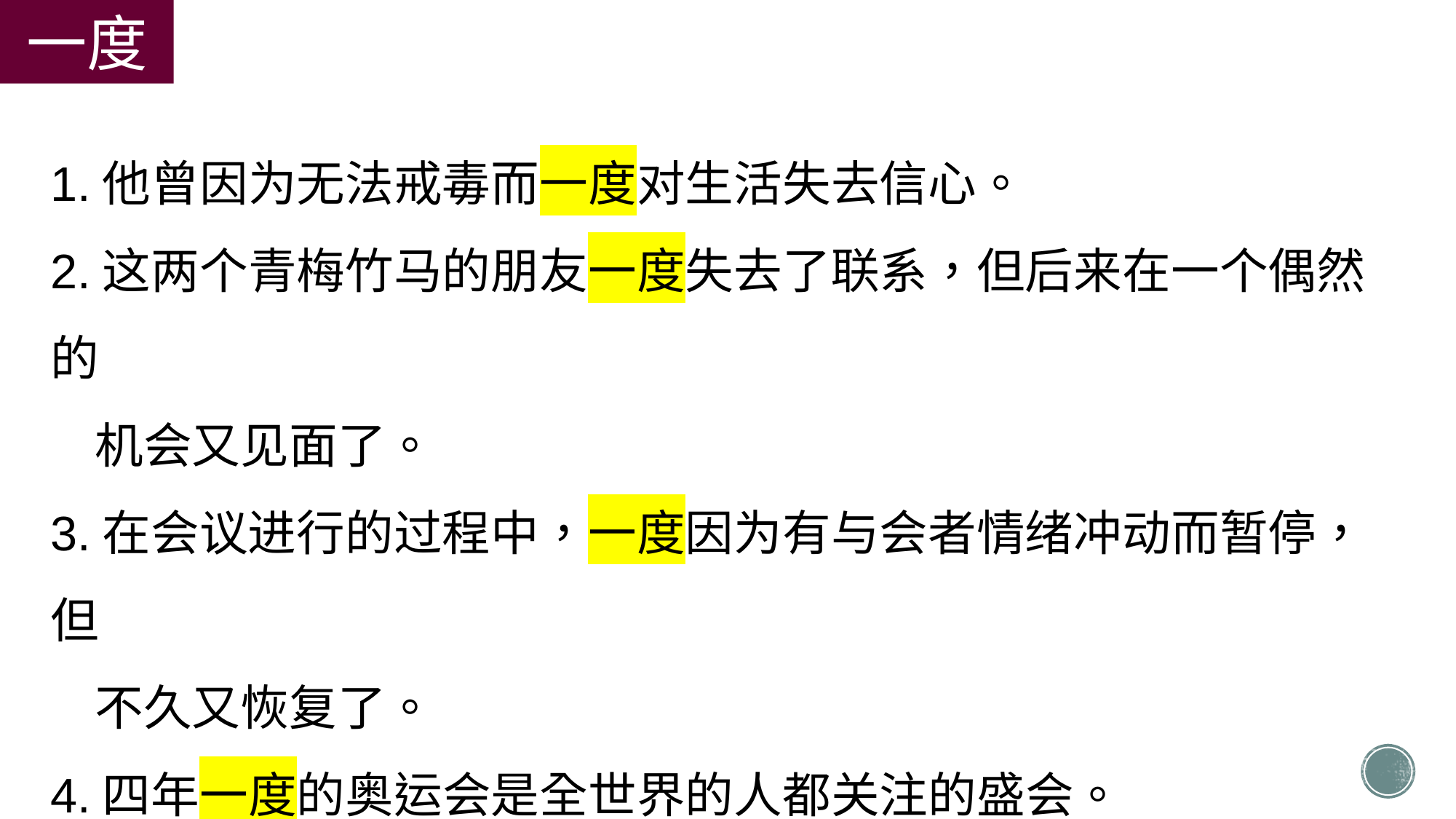

一度
1.他曾因为无法戒毒而一度对生活失去信心。
2.这两个青梅竹马的朋友一度失去了联系，但后来在一个偶然的
   机会又见面了。
3.在会议进行的过程中，一度因为有与会者情绪冲动而暂停，但
   不久又恢复了。
4.四年一度的奥运会是全世界的人都关注的盛会。
5.一年一度的春节是中国人全家团聚的幸福时刻。